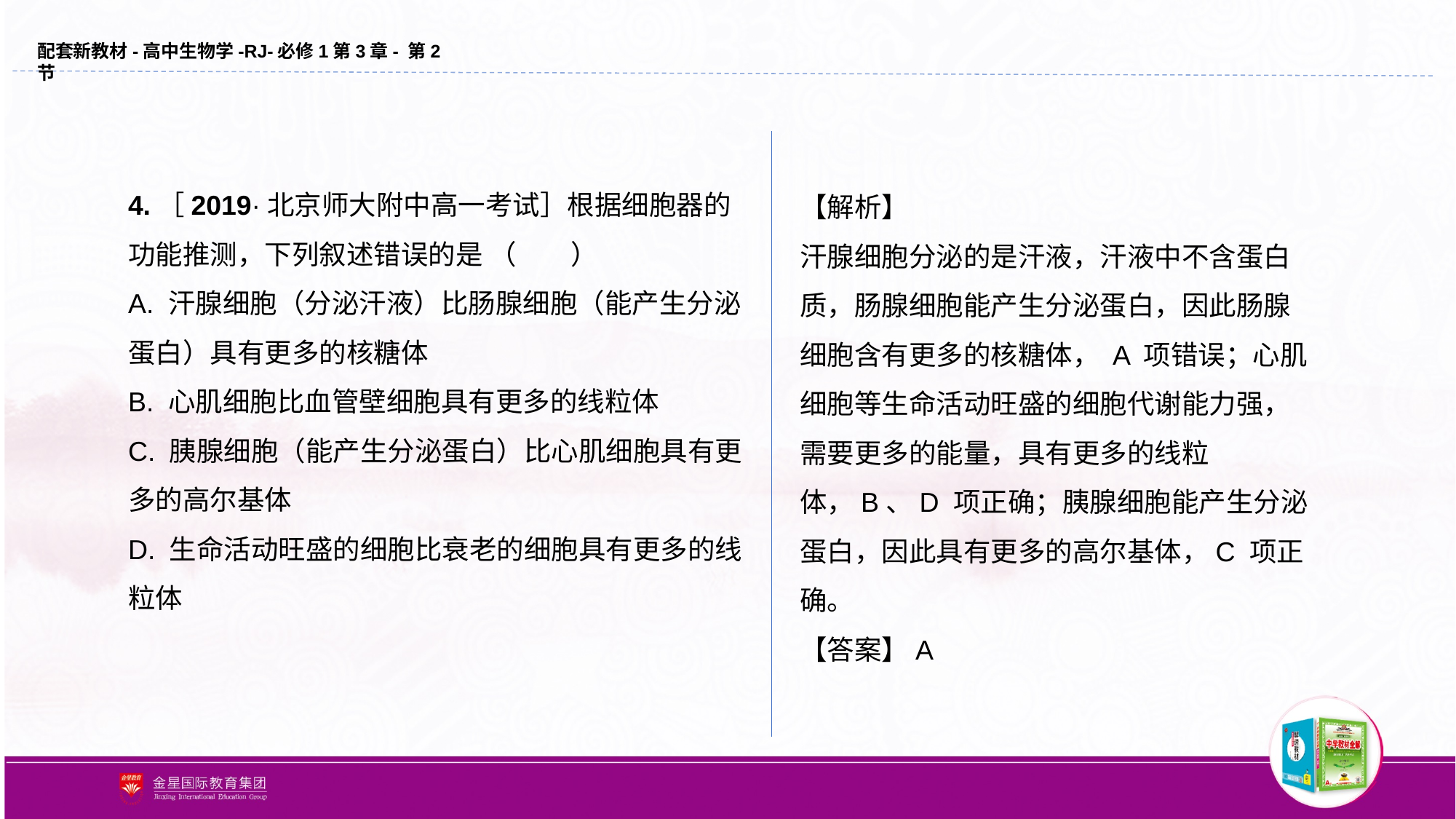

4.［2019·北京师大附中高一考试］根据细胞器的功能推测，下列叙述错误的是 （　　）
A. 汗腺细胞（分泌汗液）比肠腺细胞（能产生分泌蛋白）具有更多的核糖体
B. 心肌细胞比血管壁细胞具有更多的线粒体
C. 胰腺细胞（能产生分泌蛋白）比心肌细胞具有更多的高尔基体
D. 生命活动旺盛的细胞比衰老的细胞具有更多的线粒体

【解析】
汗腺细胞分泌的是汗液，汗液中不含蛋白质，肠腺细胞能产生分泌蛋白，因此肠腺细胞含有更多的核糖体， A 项错误；心肌细胞等生命活动旺盛的细胞代谢能力强，需要更多的能量，具有更多的线粒体，B、D 项正确；胰腺细胞能产生分泌蛋白，因此具有更多的高尔基体，C 项正确。
【答案】A